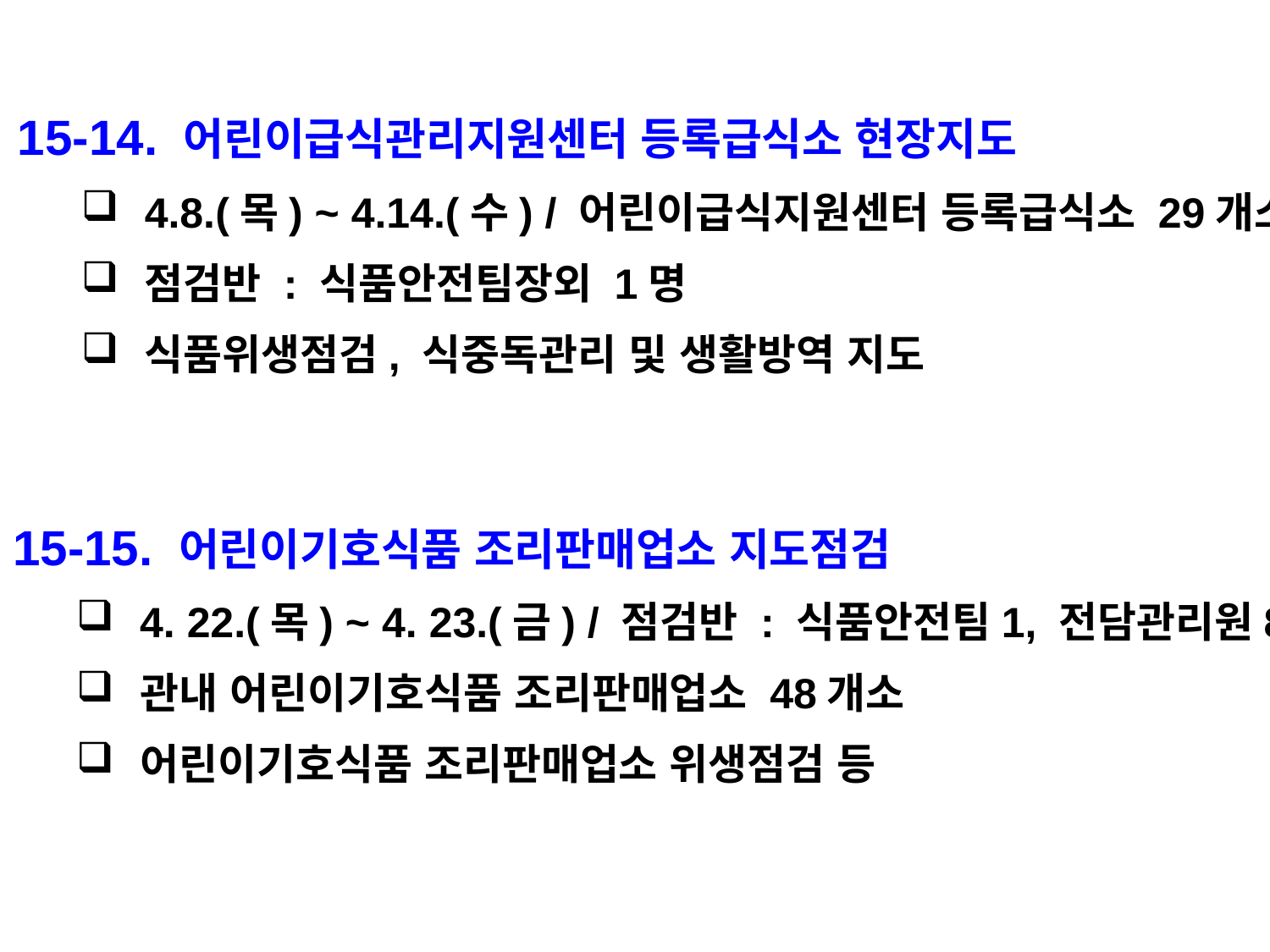

15-14. 어린이급식관리지원센터 등록급식소 현장지도
4.8.(목) ~ 4.14.(수) / 어린이급식지원센터 등록급식소 29개소
점검반 : 식품안전팀장외 1명
식품위생점검, 식중독관리 및 생활방역 지도
15-15. 어린이기호식품 조리판매업소 지도점검
4. 22.(목) ~ 4. 23.(금) / 점검반 : 식품안전팀1, 전담관리원8
관내 어린이기호식품 조리판매업소 48개소
어린이기호식품 조리판매업소 위생점검 등